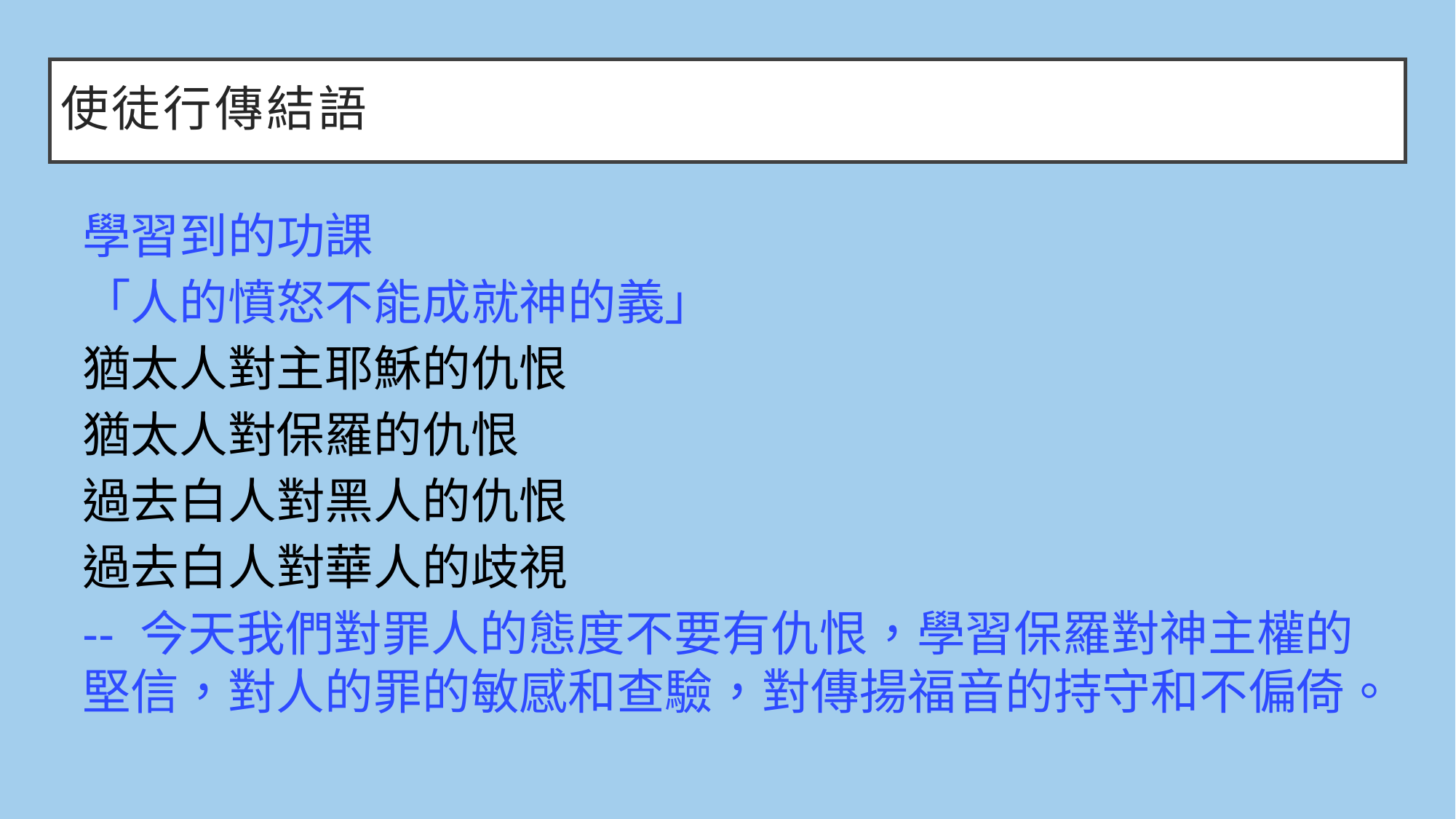

# 使徒行傳結語
學習到的功課
「人的憤怒不能成就神的義」
猶太人對主耶穌的仇恨
猶太人對保羅的仇恨
過去白人對黑人的仇恨
過去白人對華人的歧視
-- 今天我們對罪人的態度不要有仇恨，學習保羅對神主權的堅信，對人的罪的敏感和查驗，對傳揚福音的持守和不偏倚。